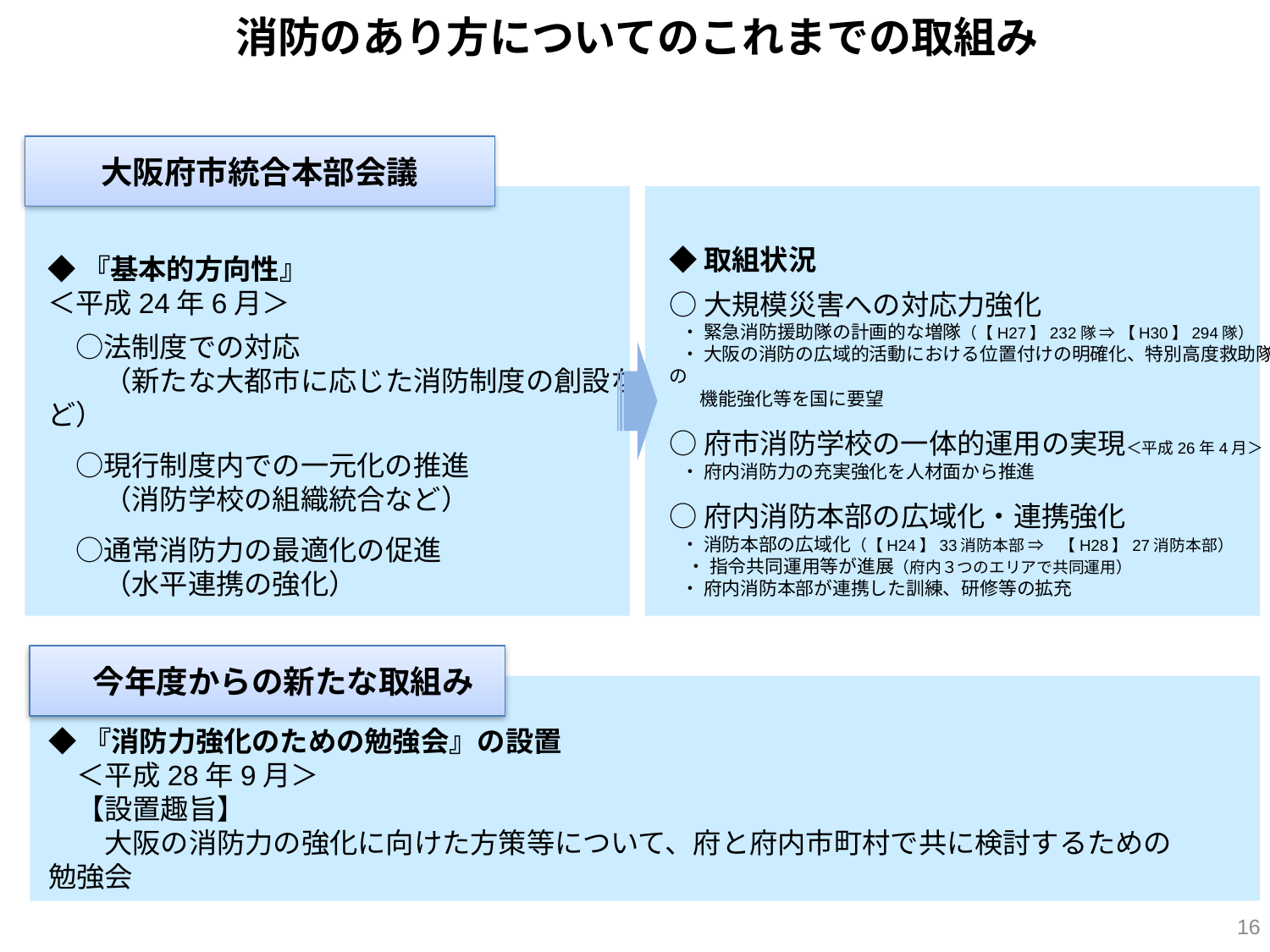

消防のあり方についてのこれまでの取組み
大阪府市統合本部会議

◆取組状況

○大規模災害への対応力強化
  ・ 緊急消防援助隊の計画的な増隊（【H27】232隊 ⇒ 【H30】294隊）
  ・ 大阪の消防の広域的活動における位置付けの明確化、特別高度救助隊の
  　機能強化等を国に要望

○府市消防学校の一体的運用の実現＜平成26年4月＞
  ・ 府内消防力の充実強化を人材面から推進

○府内消防本部の広域化・連携強化
  ・ 消防本部の広域化（【H24】33消防本部 ⇒　【H28】27消防本部）
　・ 指令共同運用等が進展（府内３つのエリアで共同運用）
  ・ 府内消防本部が連携した訓練、研修等の拡充
◆『基本的方向性』
＜平成24年6月＞

　○法制度での対応
　　（新たな大都市に応じた消防制度の創設など）

　○現行制度内での一元化の推進
　　（消防学校の組織統合など）

　○通常消防力の最適化の促進
　　（水平連携の強化）

　今年度からの新たな取組み

◆『消防力強化のための勉強会』の設置
　＜平成28年9月＞
　【設置趣旨】
　　大阪の消防力の強化に向けた方策等について、府と府内市町村で共に検討するための勉強会
16